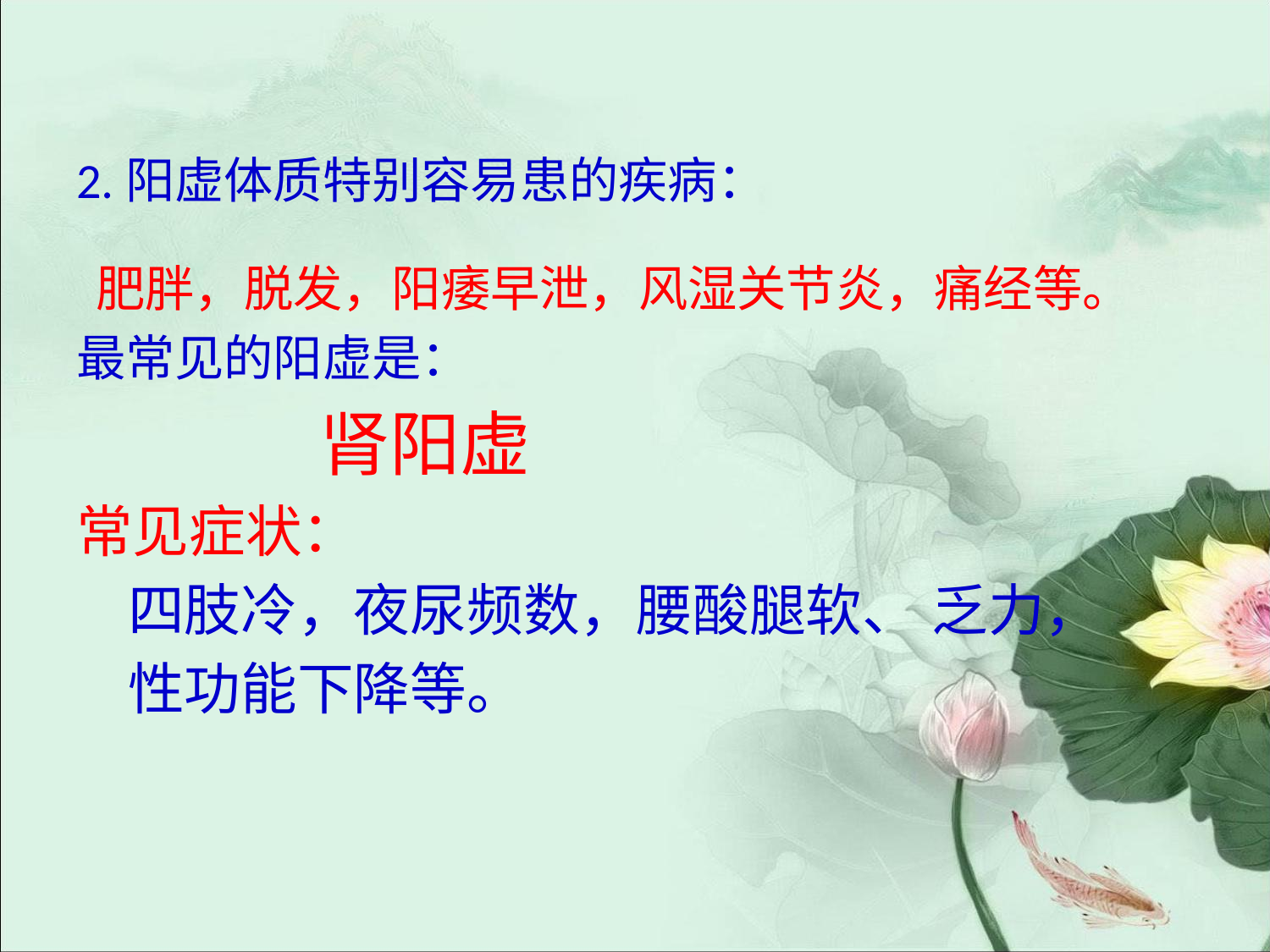

2.阳虚体质特别容易患的疾病：

 肥胖，脱发，阳痿早泄，风湿关节炎，痛经等。
最常见的阳虚是：
                     肾阳虚
常见症状：
   四肢冷，夜尿频数，腰酸腿软、 乏力，
   性功能下降等。